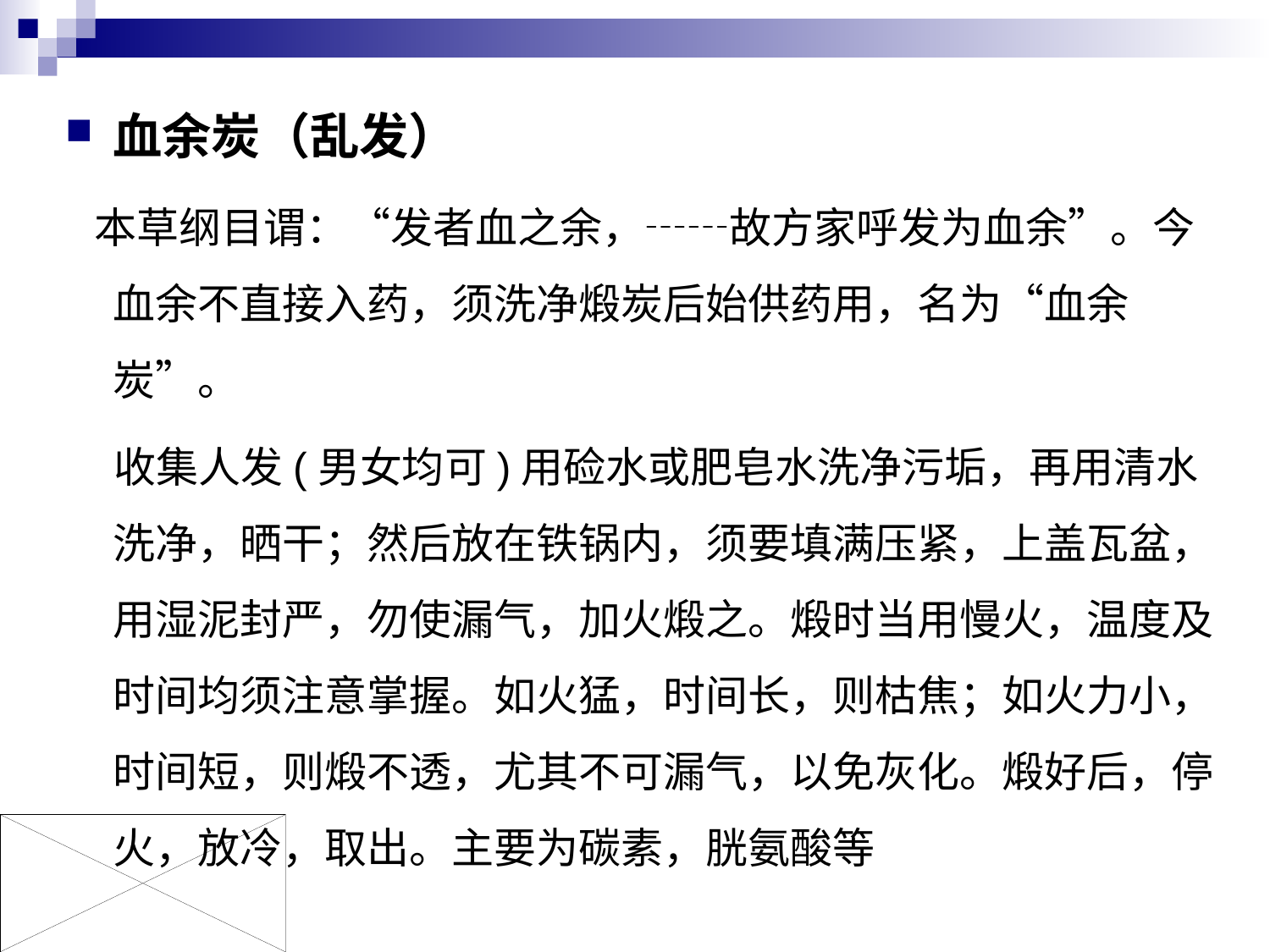

# 血余炭（乱发）
  本草纲目谓：“发者血之余，┄┄故方家呼发为血余”。今血余不直接入药，须洗净煅炭后始供药用，名为“血余炭”。
    收集人发(男女均可)用硷水或肥皂水洗净污垢，再用清水洗净，晒干；然后放在铁锅内，须要填满压紧，上盖瓦盆，用湿泥封严，勿使漏气，加火煅之。煅时当用慢火，温度及时间均须注意掌握。如火猛，时间长，则枯焦；如火力小，时间短，则煅不透，尤其不可漏气，以免灰化。煅好后，停火，放冷，取出。主要为碳素，胱氨酸等